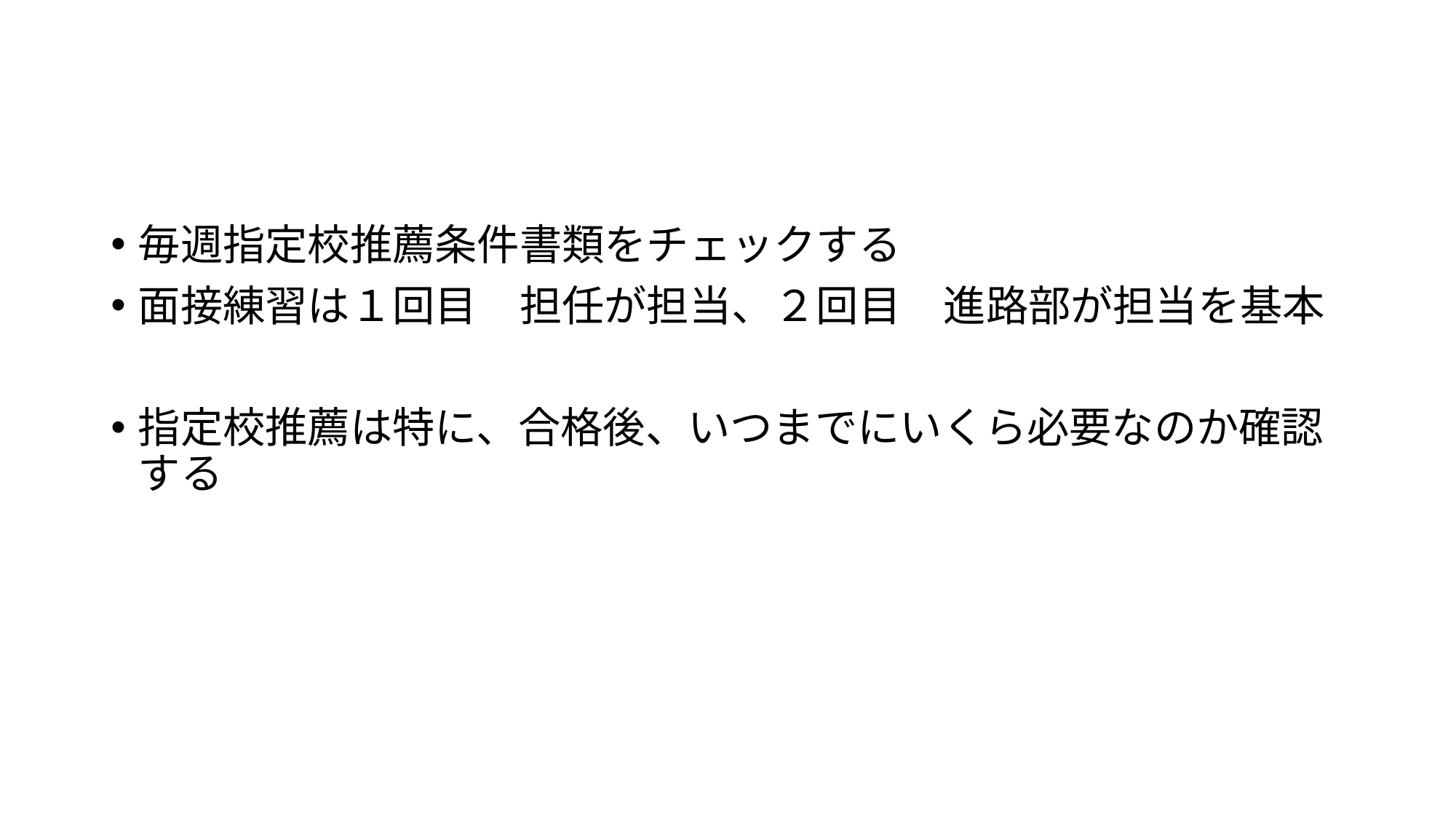

#
毎週指定校推薦条件書類をチェックする
面接練習は１回目　担任が担当、２回目　進路部が担当を基本

指定校推薦は特に、合格後、いつまでにいくら必要なのか確認する